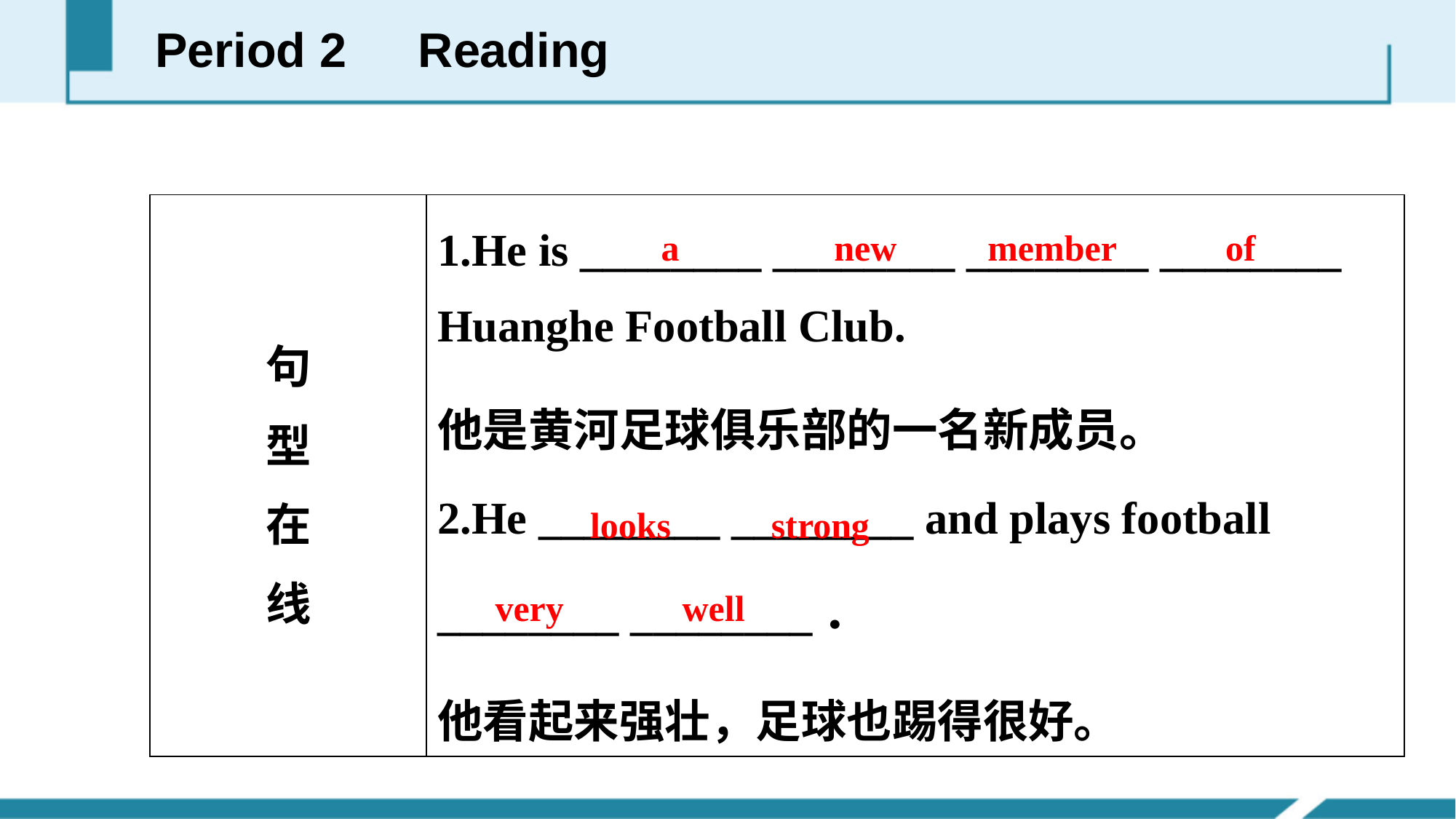

Period 2　Reading
| 句 型 在 线 | 1.He is \_\_\_\_\_\_\_\_ \_\_\_\_\_\_\_\_ \_\_\_\_\_\_\_\_ \_\_\_\_\_\_\_\_ Huanghe Football Club. 他是黄河足球俱乐部的一名新成员。 2.He \_\_\_\_\_\_\_\_ \_\_\_\_\_\_\_\_ and plays football \_\_\_\_\_\_\_\_ \_\_\_\_\_\_\_\_． 他看起来强壮，足球也踢得很好。 |
| --- | --- |
a                 new          member            of

looks           strong
very             well